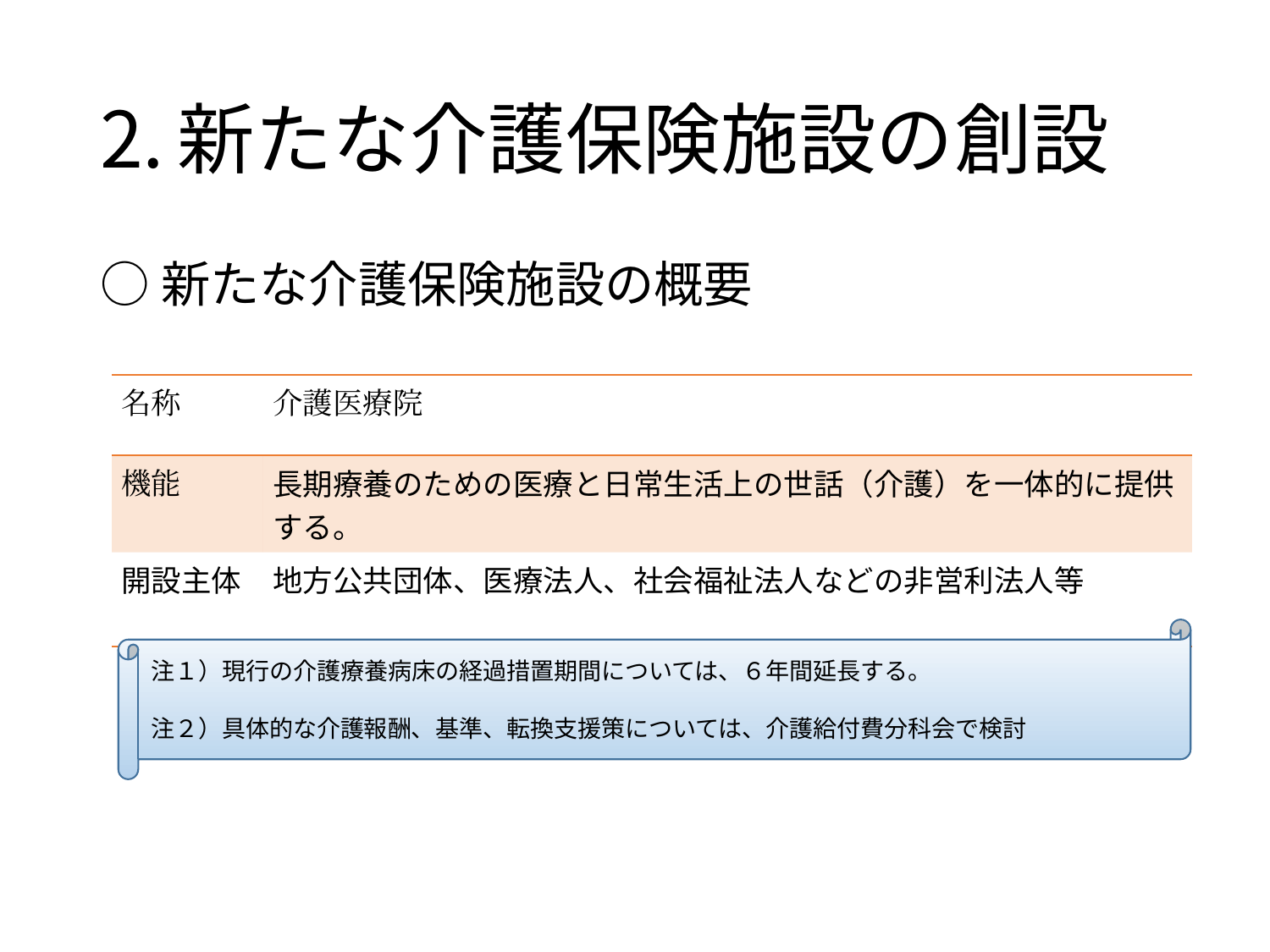

# 新たな介護保険施設の創設
○新たな介護保険施設の概要

| 名称 | 介護医療院 |
| --- | --- |
| 機能 | 長期療養のための医療と日常生活上の世話（介護）を一体的に提供する。 |
| 開設主体 | 地方公共団体、医療法人、社会福祉法人などの非営利法人等 |
注１）現行の介護療養病床の経過措置期間については、６年間延長する。

注２）具体的な介護報酬、基準、転換支援策については、介護給付費分科会で検討